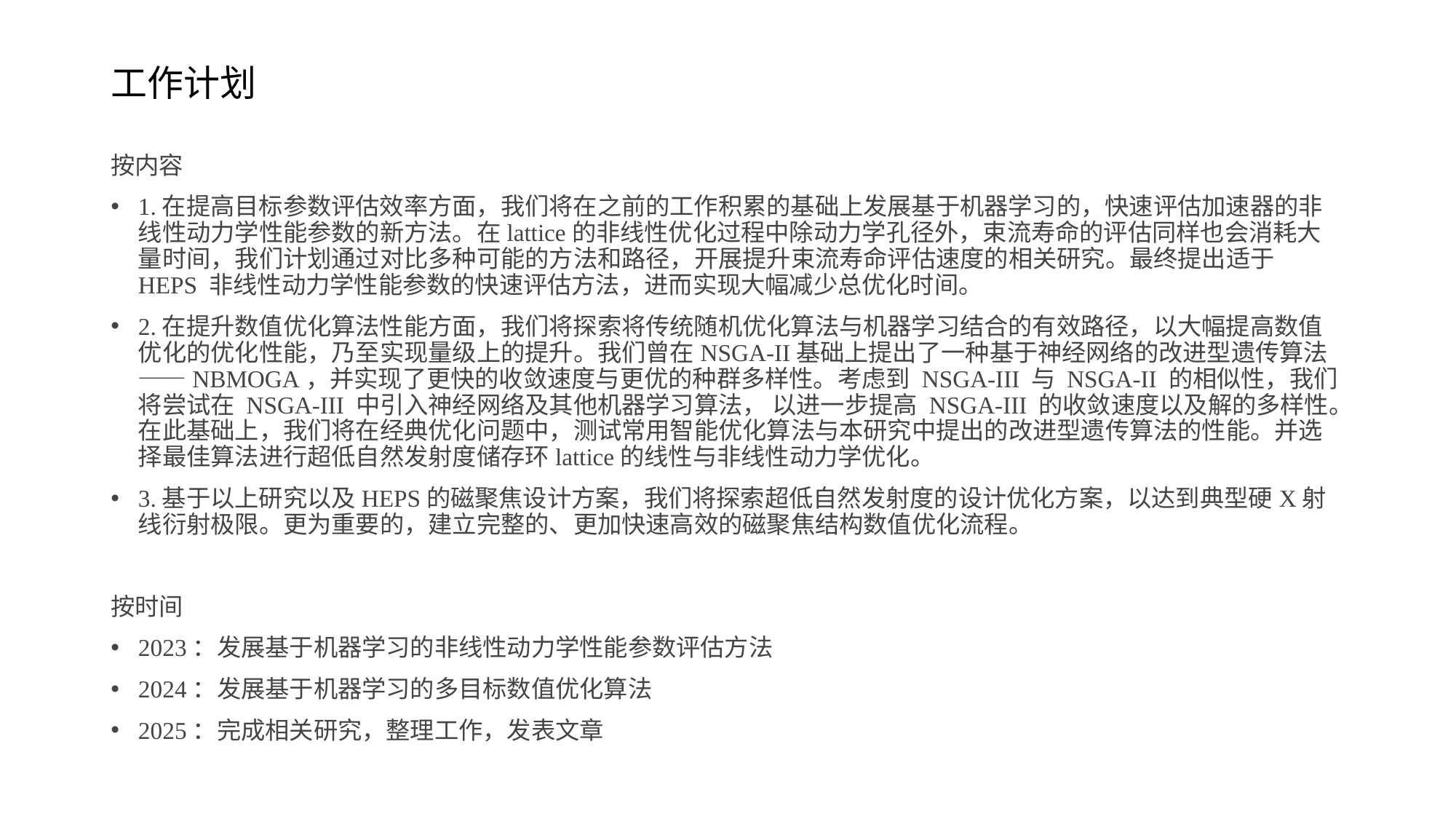

# 工作计划
按内容
1.在提高目标参数评估效率方面，我们将在之前的工作积累的基础上发展基于机器学习的，快速评估加速器的非线性动力学性能参数的新方法。在lattice的非线性优化过程中除动力学孔径外，束流寿命的评估同样也会消耗大量时间，我们计划通过对比多种可能的方法和路径，开展提升束流寿命评估速度的相关研究。最终提出适于 HEPS 非线性动力学性能参数的快速评估方法，进而实现大幅减少总优化时间。
2.在提升数值优化算法性能方面，我们将探索将传统随机优化算法与机器学习结合的有效路径，以大幅提高数值优化的优化性能，乃至实现量级上的提升。我们曾在NSGA-II基础上提出了一种基于神经网络的改进型遗传算法——NBMOGA，并实现了更快的收敛速度与更优的种群多样性。考虑到 NSGA-III 与 NSGA-II 的相似性，我们将尝试在 NSGA-III 中引入神经网络及其他机器学习算法， 以进一步提高 NSGA-III 的收敛速度以及解的多样性。在此基础上，我们将在经典优化问题中，测试常用智能优化算法与本研究中提出的改进型遗传算法的性能。并选择最佳算法进行超低自然发射度储存环lattice的线性与非线性动力学优化。
3.基于以上研究以及HEPS的磁聚焦设计方案，我们将探索超低自然发射度的设计优化方案，以达到典型硬X射线衍射极限。更为重要的，建立完整的、更加快速高效的磁聚焦结构数值优化流程。

按时间
2023：发展基于机器学习的非线性动力学性能参数评估方法
2024：发展基于机器学习的多目标数值优化算法
2025：完成相关研究，整理工作，发表文章